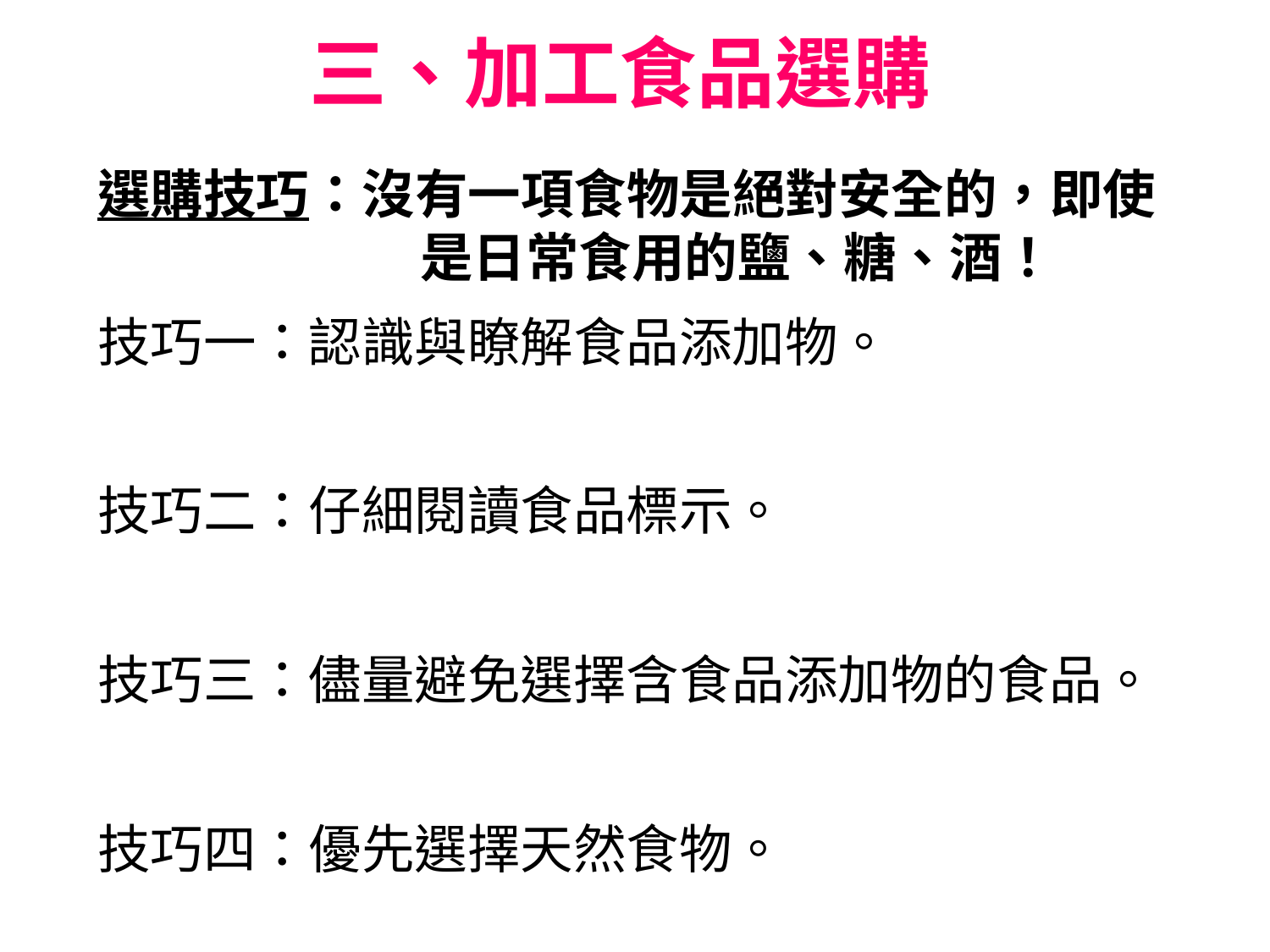

# 三、加工食品選購

選購技巧：沒有一項食物是絕對安全的，即使是日常食用的鹽、糖、酒！
技巧一：認識與瞭解食品添加物。

技巧二：仔細閱讀食品標示。

技巧三：儘量避免選擇含食品添加物的食品。

技巧四：優先選擇天然食物。